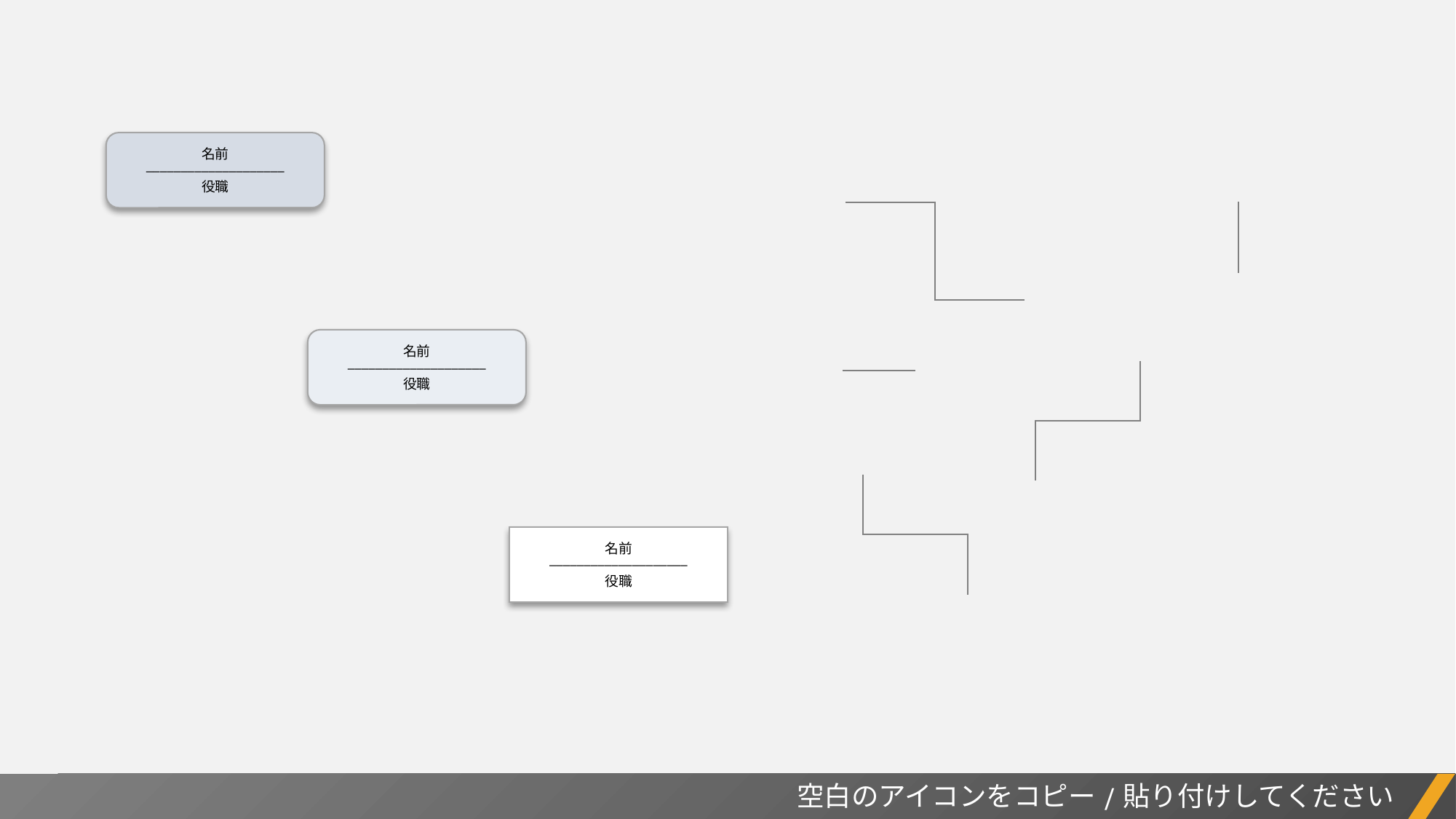

名前
––––––––––––––––––––
役職
名前
––––––––––––––––––––
役職
名前
––––––––––––––––––––
役職
空白のアイコンをコピー/貼り付けしてください